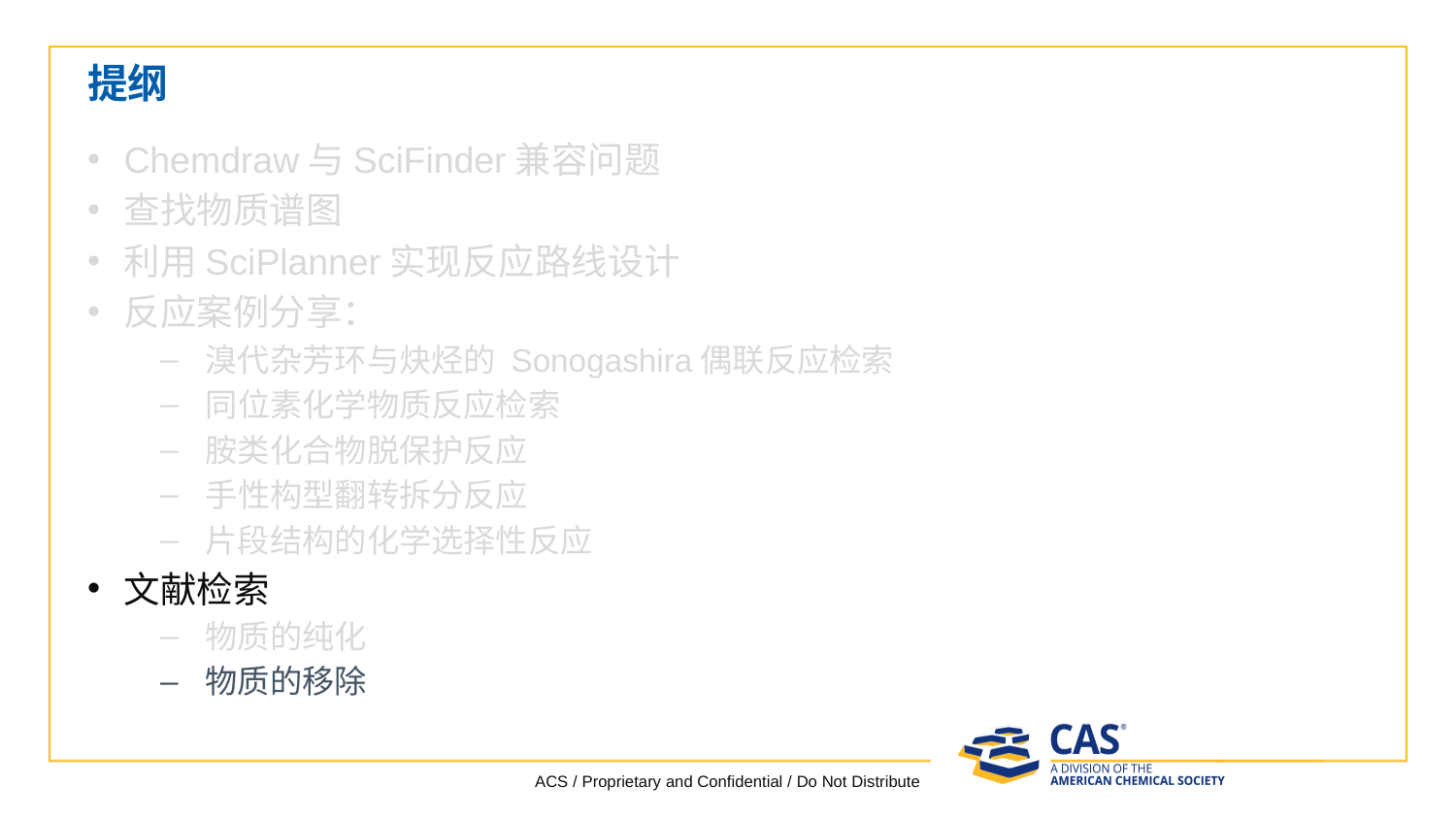

# 提纲
Chemdraw与SciFinder兼容问题
查找物质谱图
利用SciPlanner实现反应路线设计
反应案例分享：
溴代杂芳环与炔烃的 Sonogashira偶联反应检索
同位素化学物质反应检索
胺类化合物脱保护反应
手性构型翻转拆分反应
片段结构的化学选择性反应
文献检索
物质的纯化
物质的移除

ACS / Proprietary and Confidential / Do Not Distribute
71